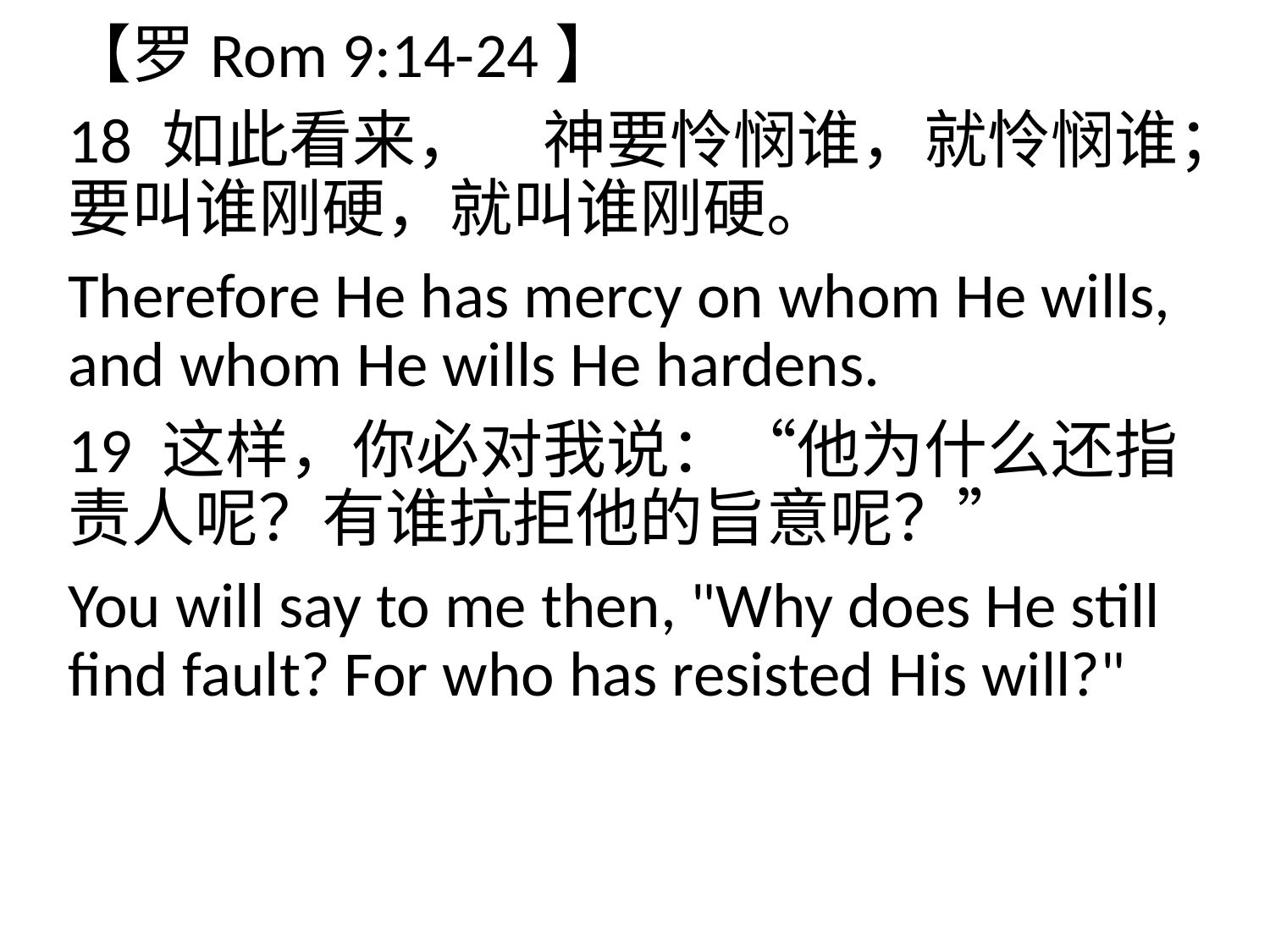

【罗Rom 9:14-24】
18 如此看来，　神要怜悯谁，就怜悯谁；要叫谁刚硬，就叫谁刚硬。
Therefore He has mercy on whom He wills, and whom He wills He hardens.
19 这样，你必对我说：“他为什么还指责人呢？有谁抗拒他的旨意呢？”
You will say to me then, "Why does He still find fault? For who has resisted His will?"